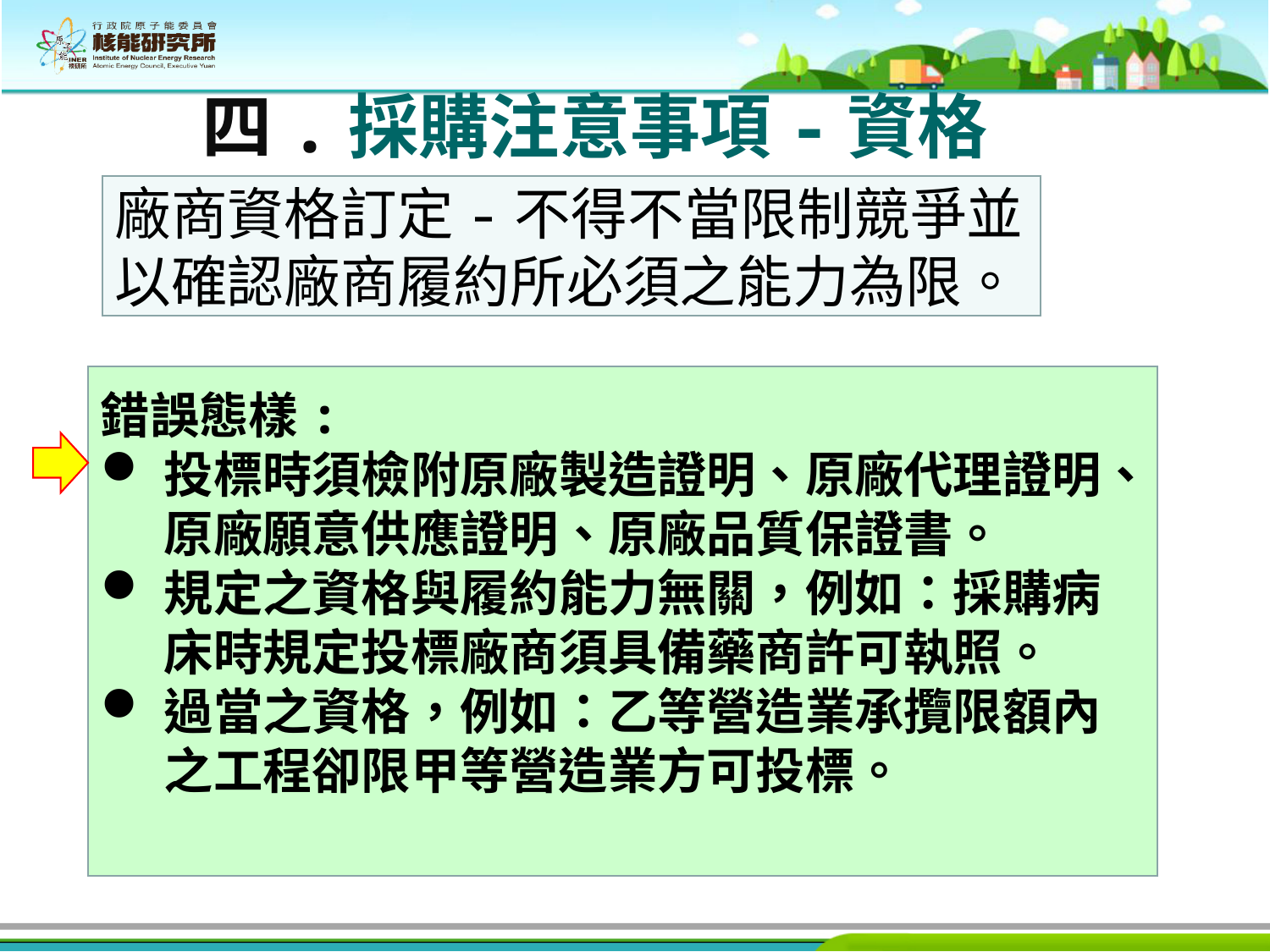

四.採購注意事項-資格

廠商資格訂定-不得不當限制競爭並以確認廠商履約所必須之能力為限。
錯誤態樣:
投標時須檢附原廠製造證明、原廠代理證明、原廠願意供應證明、原廠品質保證書。
規定之資格與履約能力無關，例如：採購病床時規定投標廠商須具備藥商許可執照。
過當之資格，例如：乙等營造業承攬限額內之工程卻限甲等營造業方可投標。